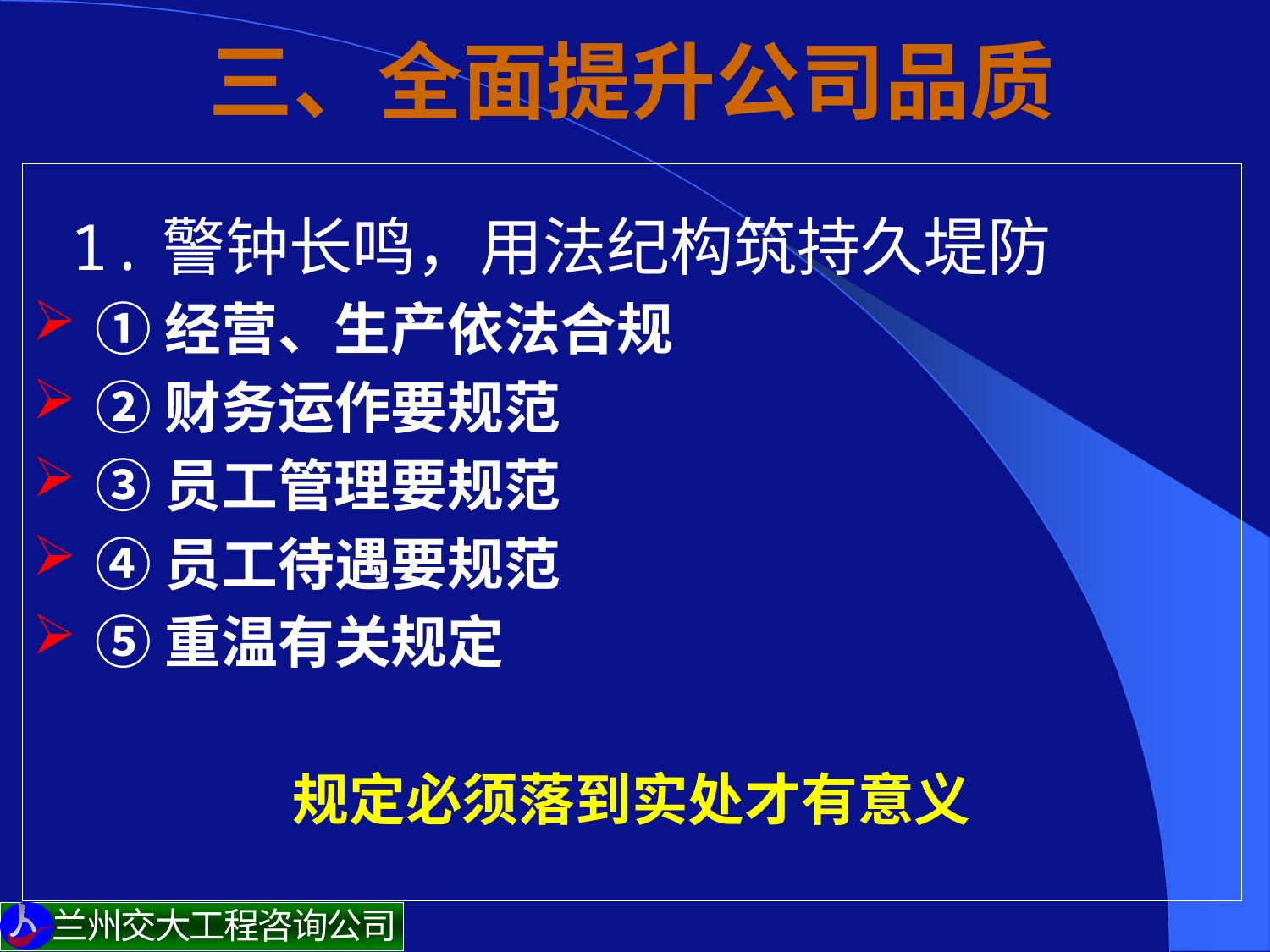

# 三、全面提升公司品质
 1.警钟长鸣，用法纪构筑持久堤防
①经营、生产依法合规
②财务运作要规范
③员工管理要规范
④员工待遇要规范
⑤重温有关规定

规定必须落到实处才有意义